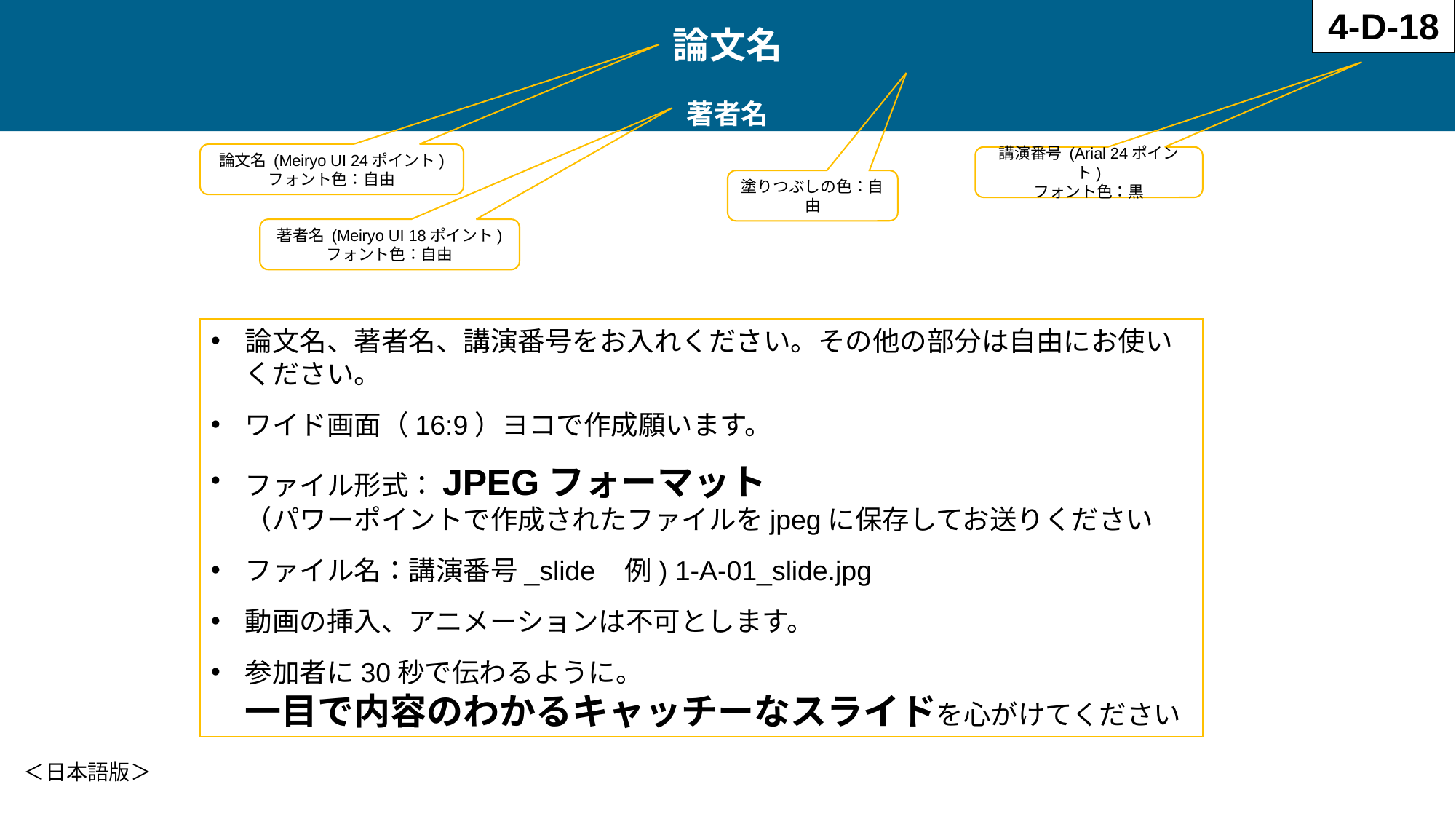

論文名
著者名
4-D-18
論文名 (Meiryo UI 24ポイント)
フォント色：自由
講演番号 (Arial 24ポイント)
フォント色：黒
塗りつぶしの色：自由
著者名 (Meiryo UI 18ポイント)
フォント色：自由
論文名、著者名、講演番号をお入れください。その他の部分は自由にお使いください。
ワイド画面（16:9）ヨコで作成願います。
ファイル形式：JPEGフォーマット
（パワーポイントで作成されたファイルをjpegに保存してお送りください
ファイル名：講演番号_slide   例) 1-A-01_slide.jpg
動画の挿入、アニメーションは不可とします。
参加者に30秒で伝わるように。
一目で内容のわかるキャッチーなスライドを心がけてください
＜日本語版＞